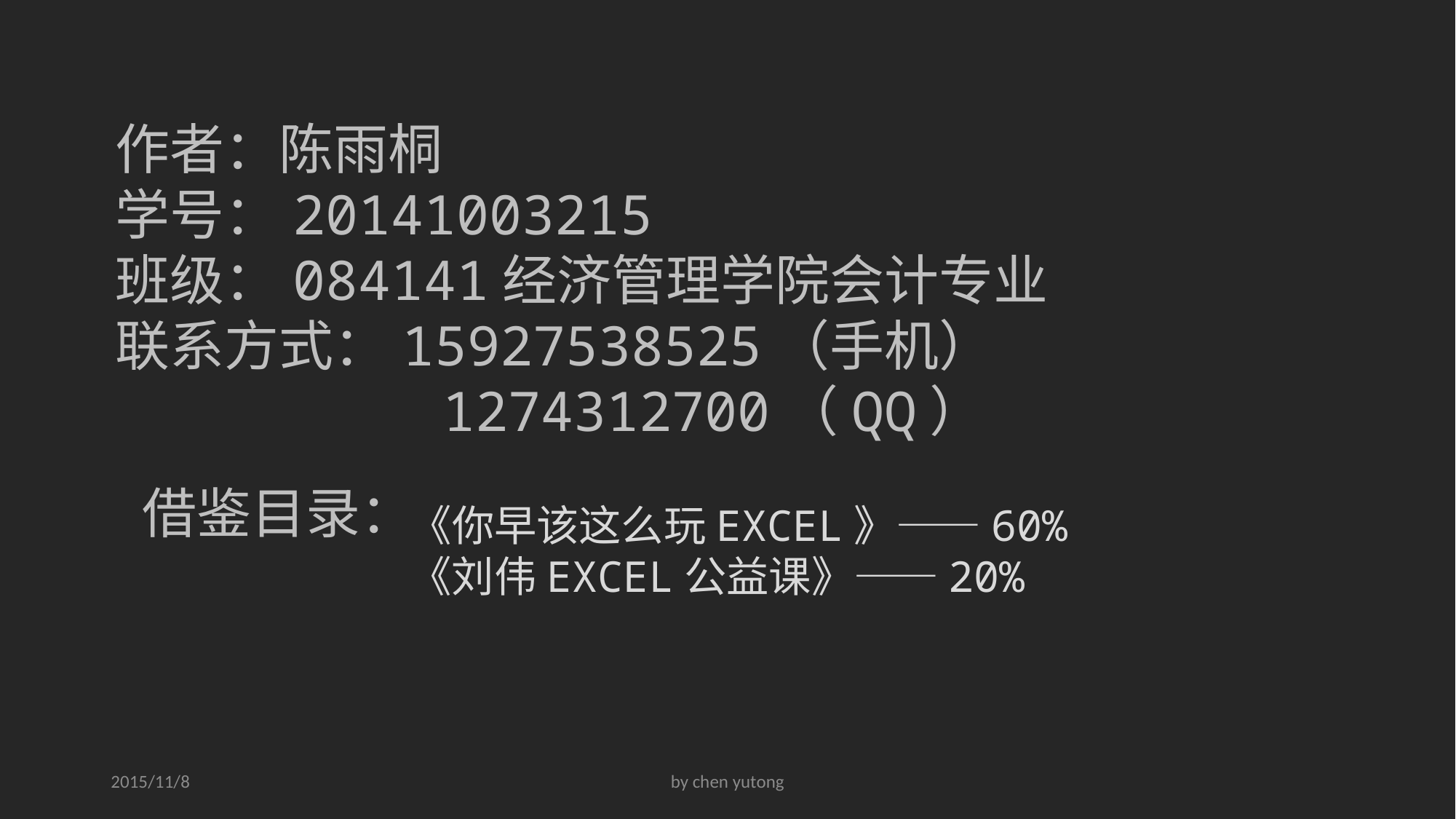

作者：陈雨桐
学号：20141003215
班级：084141经济管理学院会计专业
联系方式：15927538525（手机）
          1274312700（QQ）

《你早该这么玩EXCEL》——60%
《刘伟EXCEL公益课》——20%

借鉴目录：
2015/11/8
by chen yutong